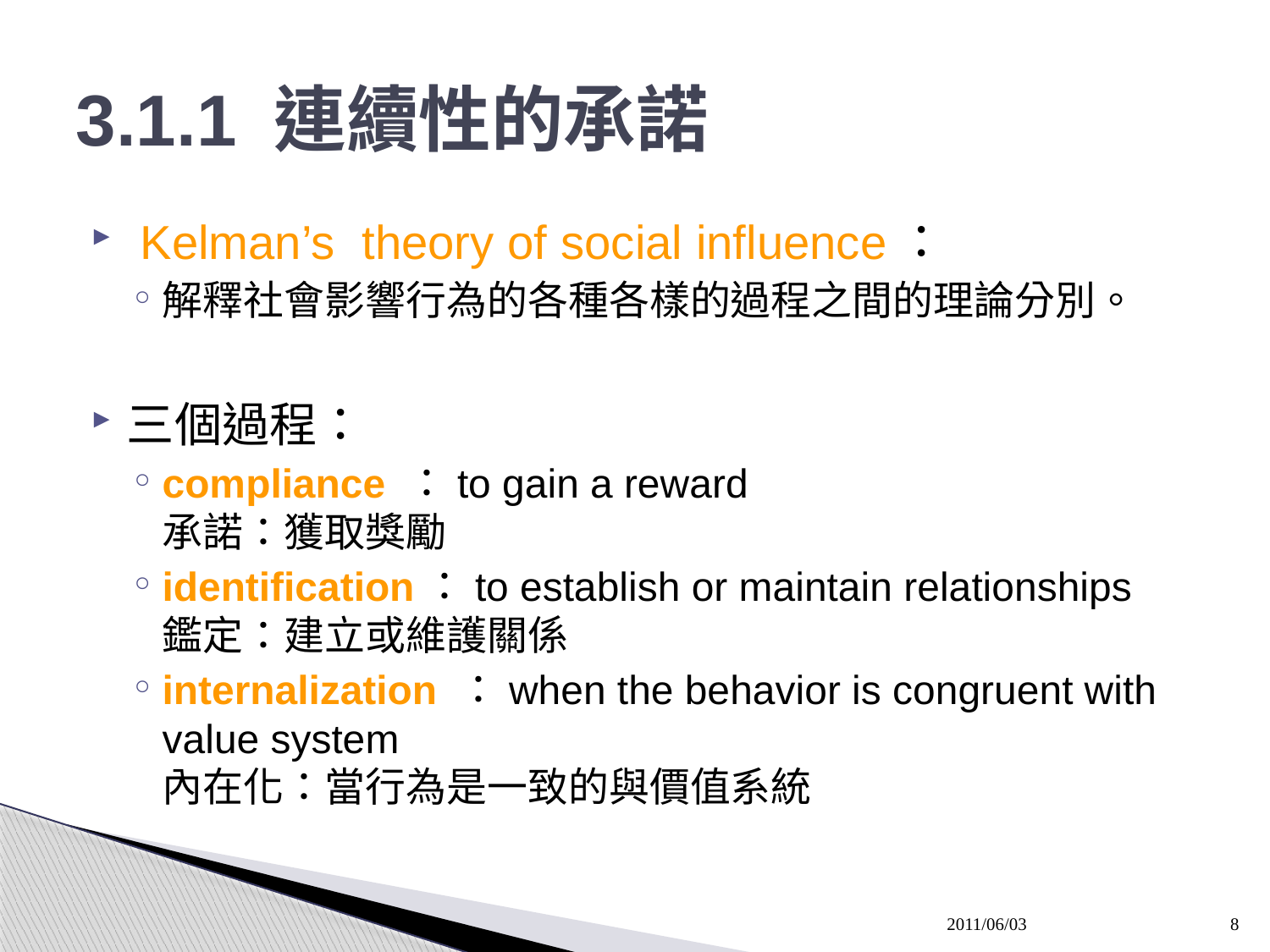

# 3.1.1 連續性的承諾
 Kelman’s  theory of social influence：
解釋社會影響行為的各種各樣的過程之間的理論分別。

三個過程：
compliance ：to gain a reward
承諾：獲取獎勵
identification：to establish or maintain relationships
鑑定：建立或維護關係
internalization ：when the behavior is congruent with value system
內在化：當行為是一致的與價值系統
2011/06/03
8